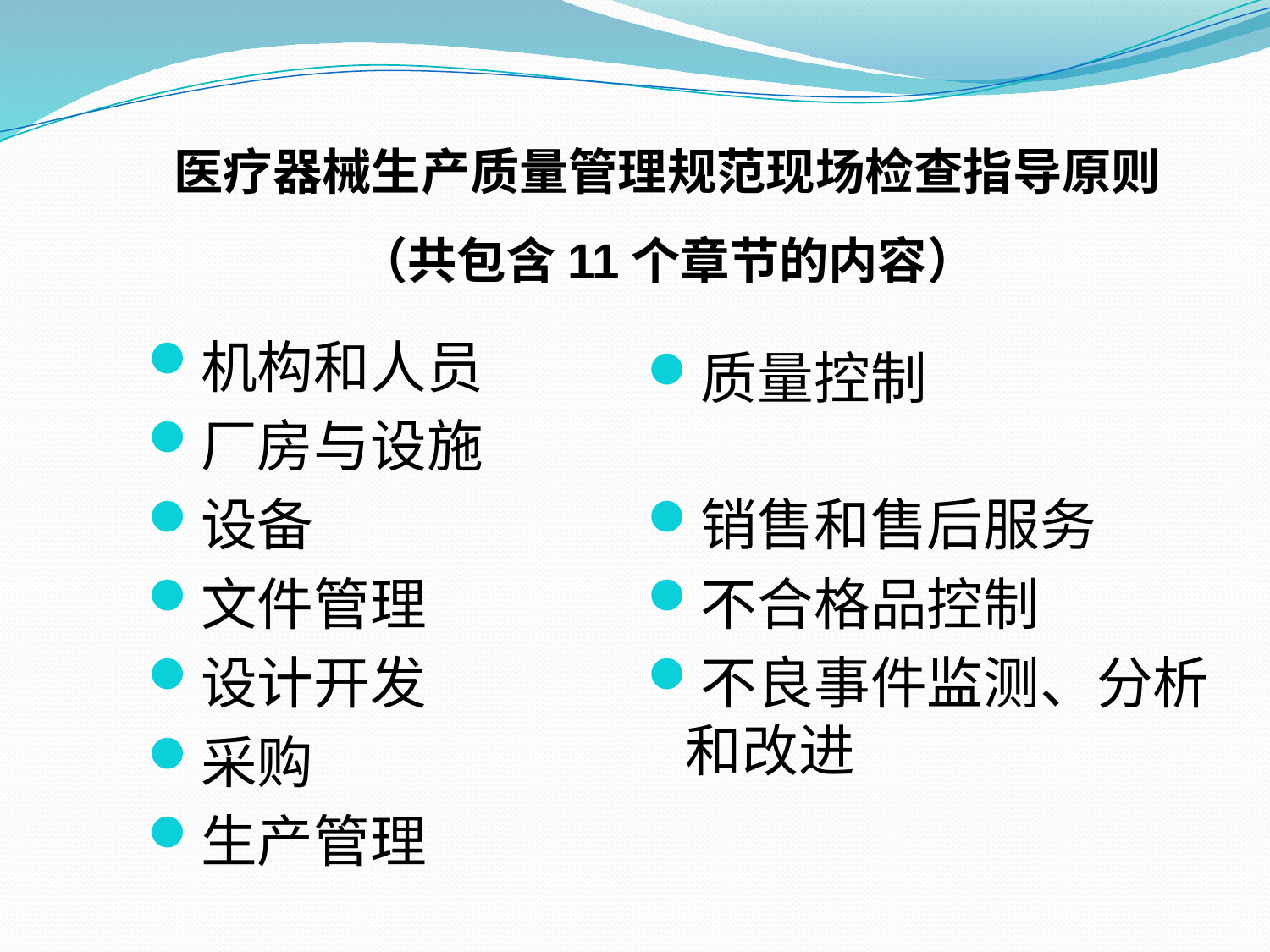

医疗器械生产质量管理规范现场检查指导原则
（共包含11个章节的内容）
机构和人员
厂房与设施
设备
文件管理
设计开发
采购
生产管理
质量控制
销售和售后服务
不合格品控制
不良事件监测、分析和改进